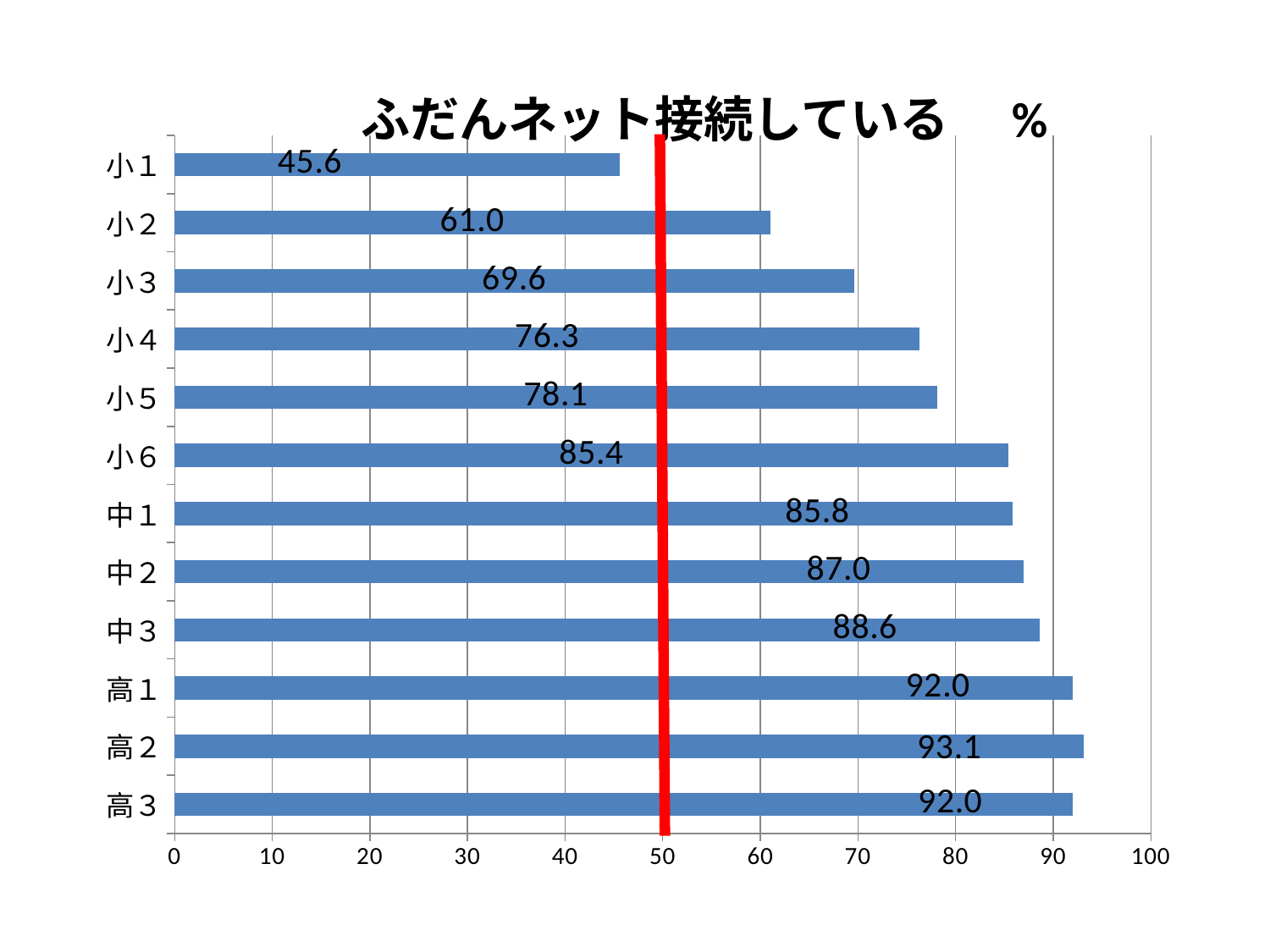

### Chart: ふだんネット接続している　%

| Category |  |
|---|---|
| 小１ | 45.6 |
| 小２ | 61.0 |
| 小３ | 69.6 |
| 小４ | 76.3 |
| 小５ | 78.1 |
| 小６ | 85.4 |
| 中１ | 85.8 |
| 中２ | 87.0 |
| 中３ | 88.6 |
| 高１ | 92.0 |
| 高２ | 93.1 |
| 高３ | 92.0 |